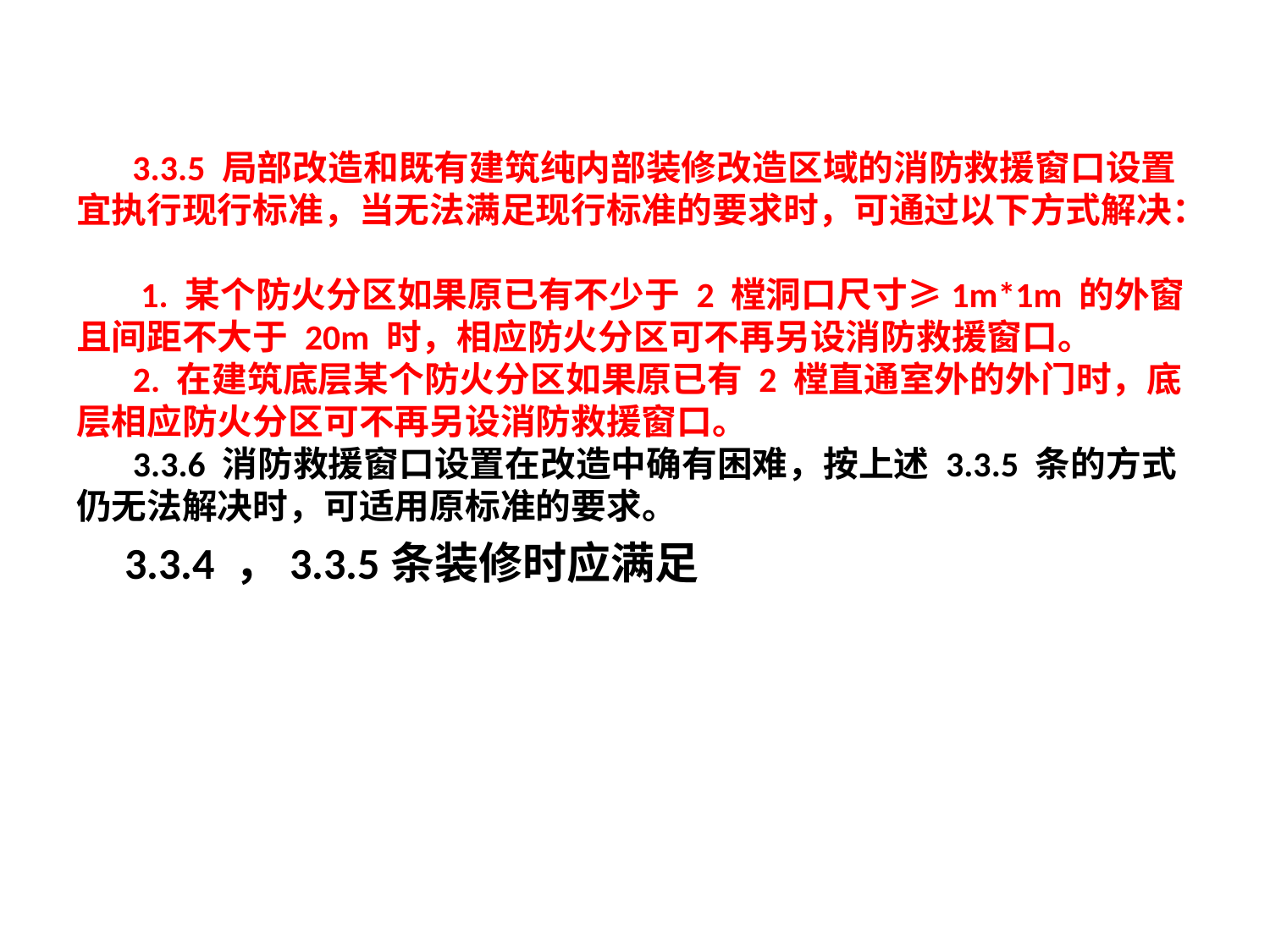

#
       3.3.5 局部改造和既有建筑纯内部装修改造区域的消防救援窗口设置宜执行现行标准，当无法满足现行标准的要求时，可通过以下方式解决：
       1. 某个防火分区如果原已有不少于 2 樘洞口尺寸≥1m*1m 的外窗且间距不大于 20m 时，相应防火分区可不再另设消防救援窗口。
      2. 在建筑底层某个防火分区如果原已有 2 樘直通室外的外门时，底层相应防火分区可不再另设消防救援窗口。
      3.3.6 消防救援窗口设置在改造中确有困难，按上述 3.3.5 条的方式仍无法解决时，可适用原标准的要求。
      3.3.4 ，3.3.5条装修时应满足